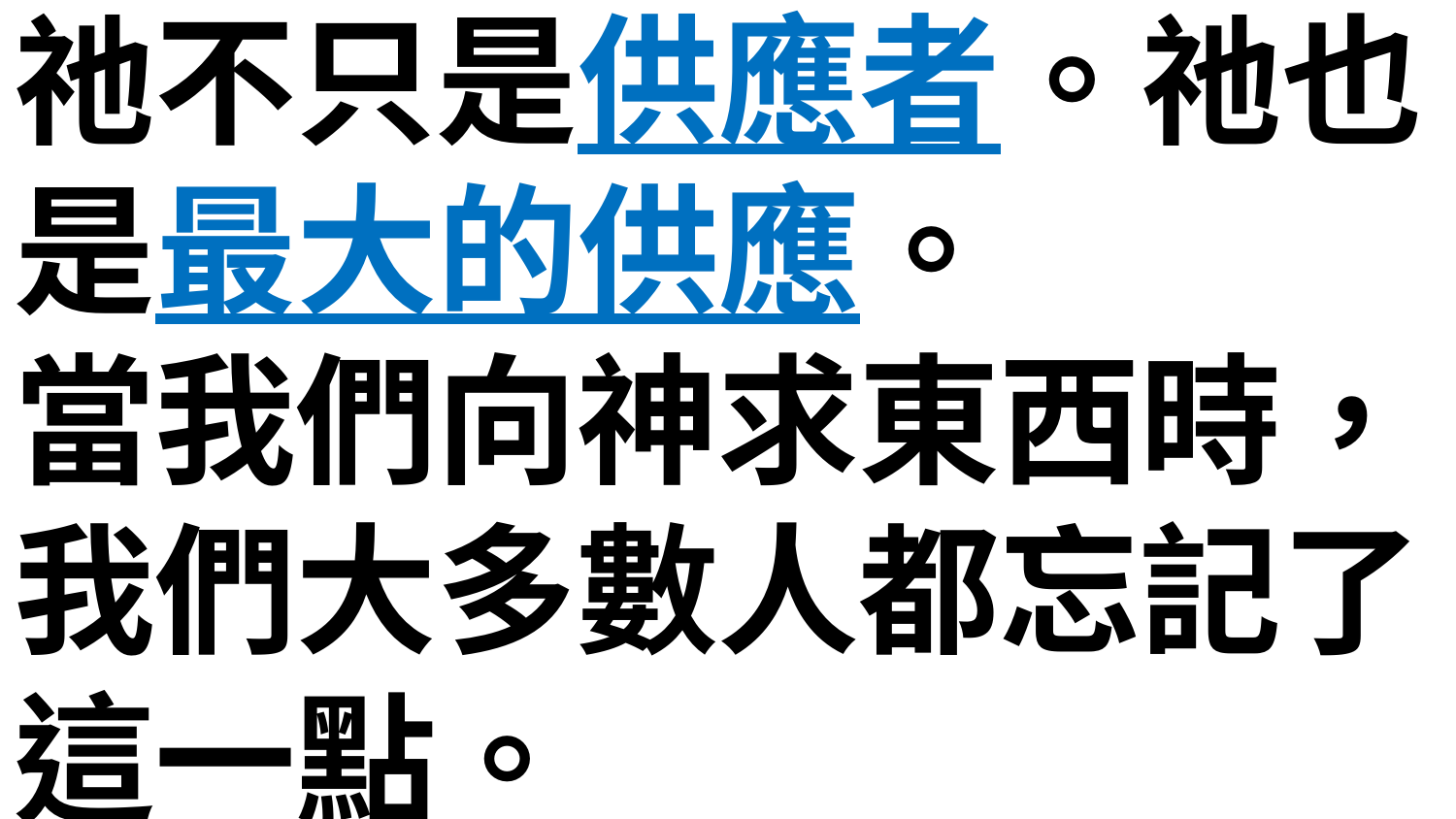

祂不只是供應者。祂也是最大的供應。
當我們向神求東西時，我們大多數人都忘記了這一點。